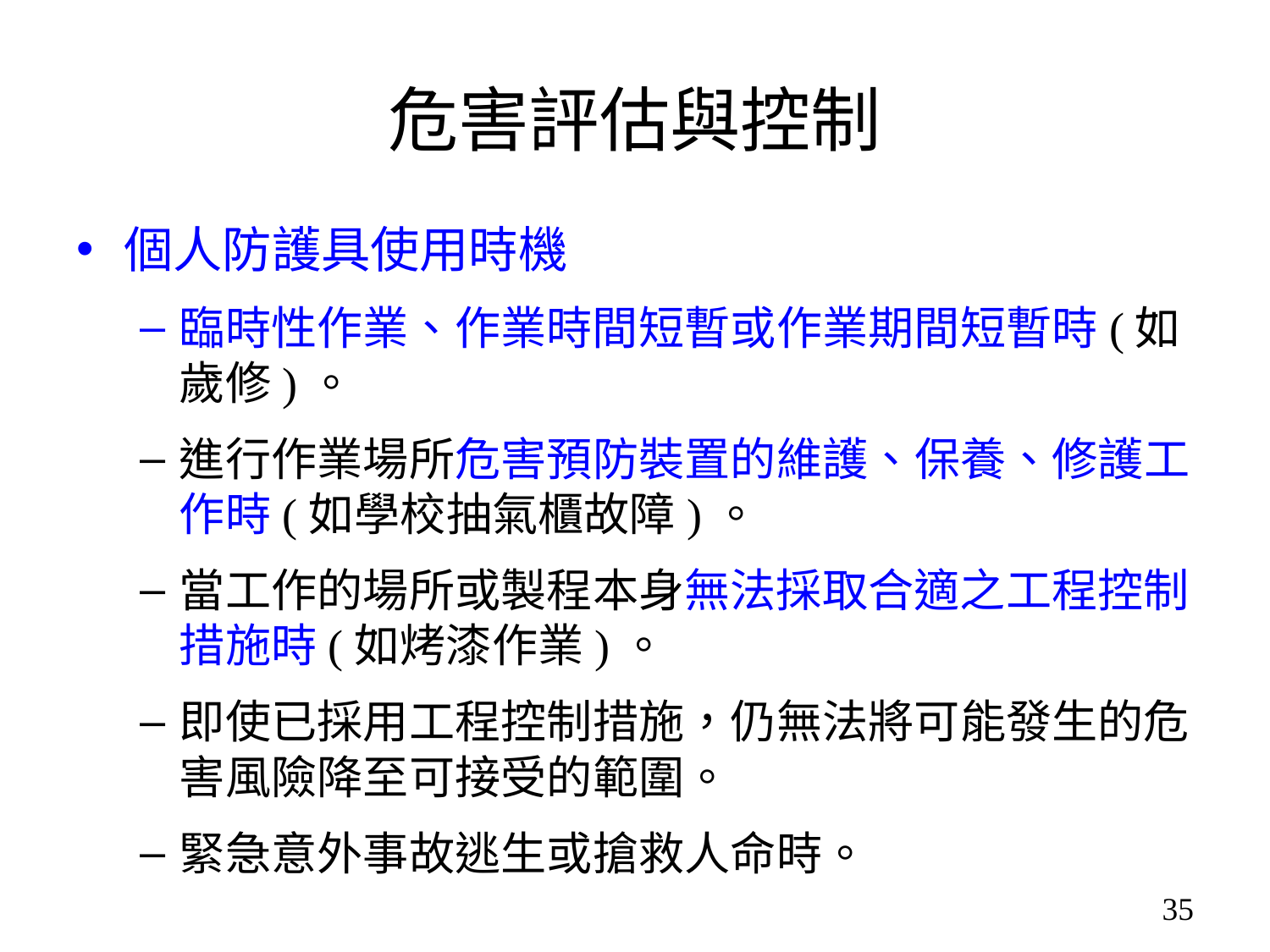

# 危害評估與控制
個人防護具使用時機
臨時性作業、作業時間短暫或作業期間短暫時(如歲修)。
進行作業場所危害預防裝置的維護、保養、修護工作時(如學校抽氣櫃故障)。
當工作的場所或製程本身無法採取合適之工程控制措施時(如烤漆作業)。
即使已採用工程控制措施，仍無法將可能發生的危害風險降至可接受的範圍。
緊急意外事故逃生或搶救人命時。
35